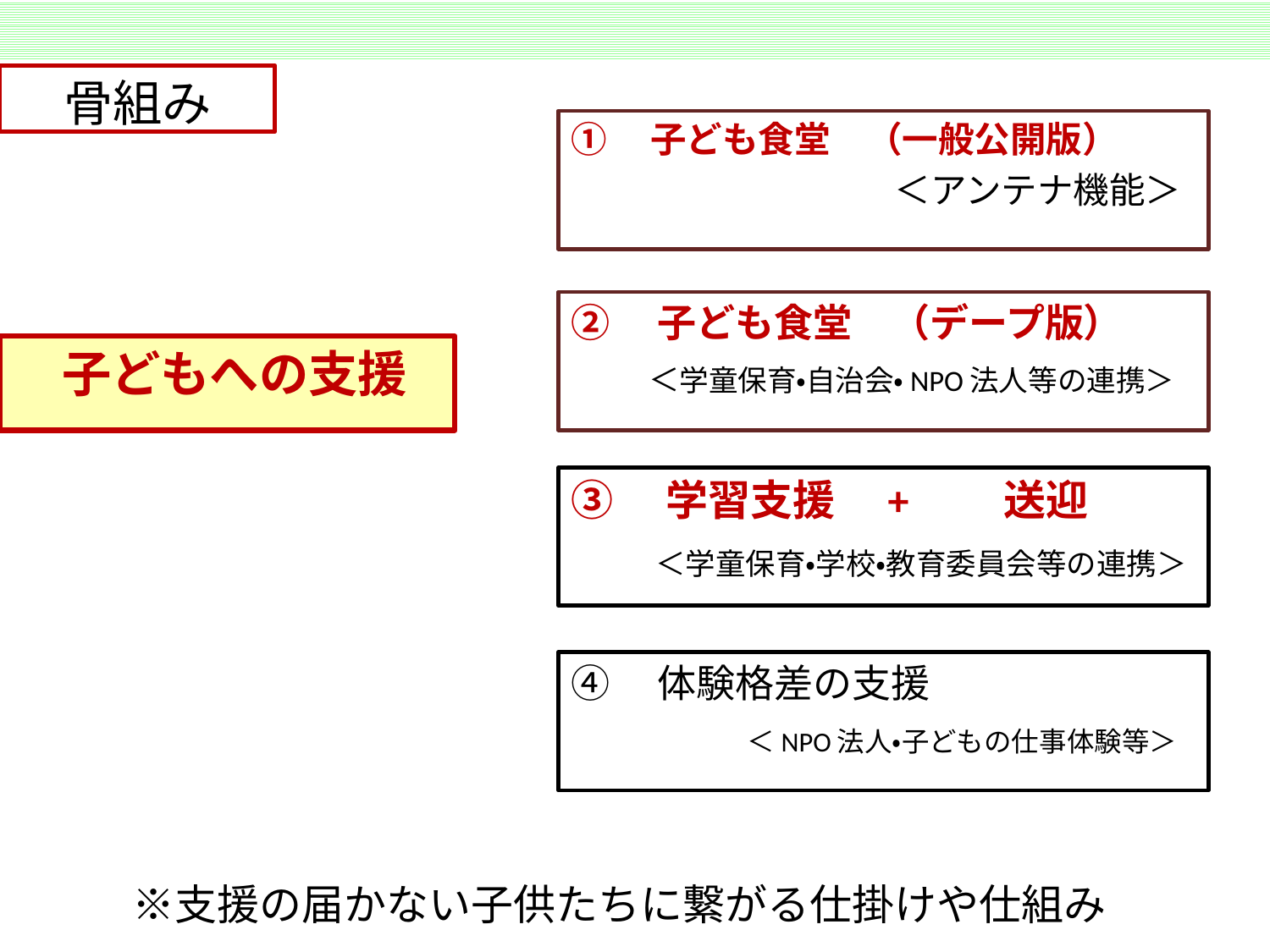

骨組み
①　子ども食堂　（一般公開版）
　　　　　　　　　＜アンテナ機能＞
②　子ども食堂　（デープ版）
　　＜学童保育・自治会・NPO法人等の連携＞
　子どもへの支援
③　学習支援　+　　送迎
　　＜学童保育・学校・教育委員会等の連携＞
④　体験格差の支援
　　　　　　＜NPO法人・子どもの仕事体験等＞
　　※支援の届かない子供たちに繋がる仕掛けや仕組み